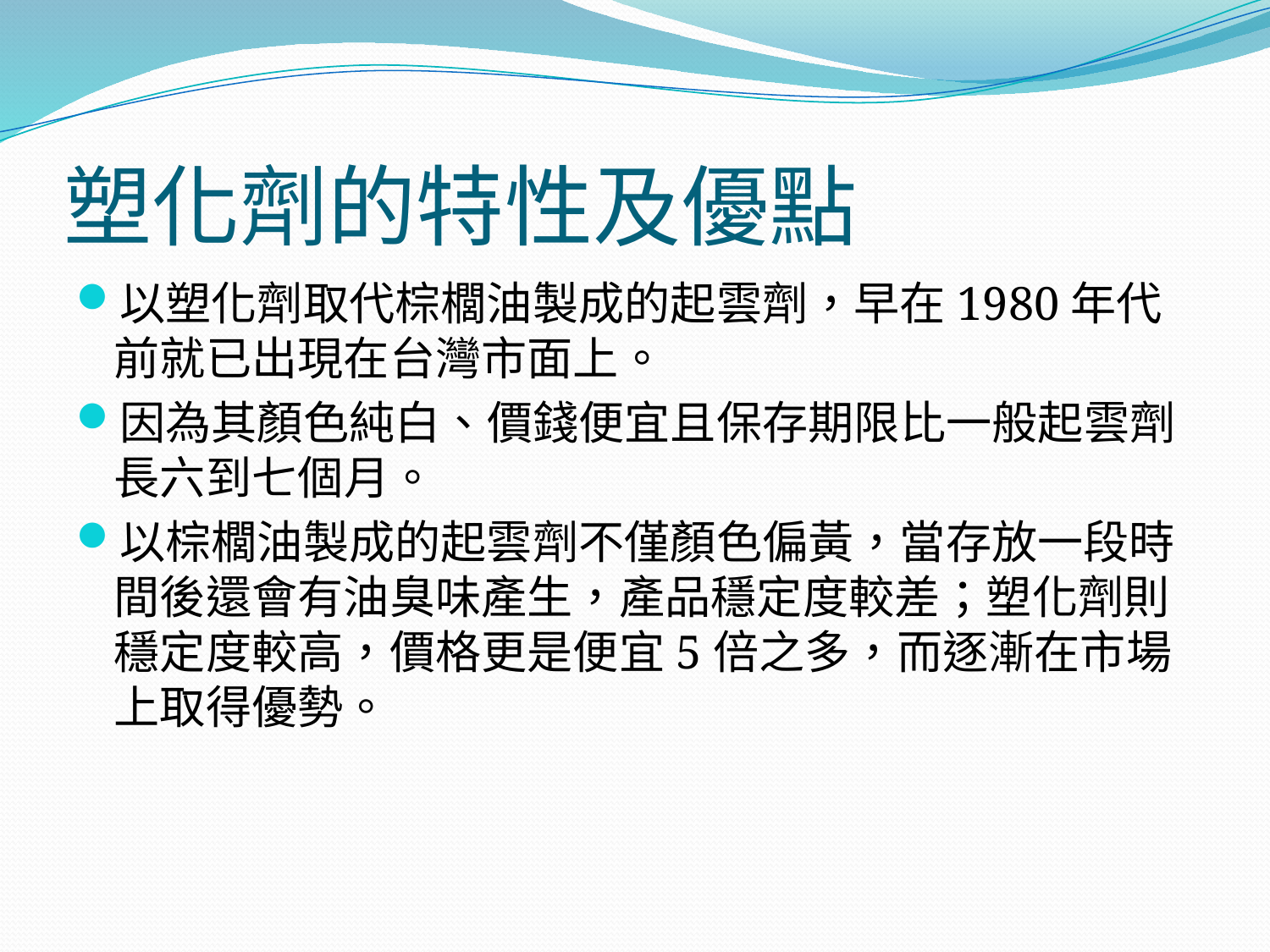

# 塑化劑的特性及優點
以塑化劑取代棕櫚油製成的起雲劑，早在1980年代前就已出現在台灣市面上。
因為其顏色純白、價錢便宜且保存期限比一般起雲劑長六到七個月。
以棕櫚油製成的起雲劑不僅顏色偏黃，當存放一段時間後還會有油臭味產生，產品穩定度較差；塑化劑則穩定度較高，價格更是便宜5倍之多，而逐漸在市場上取得優勢。